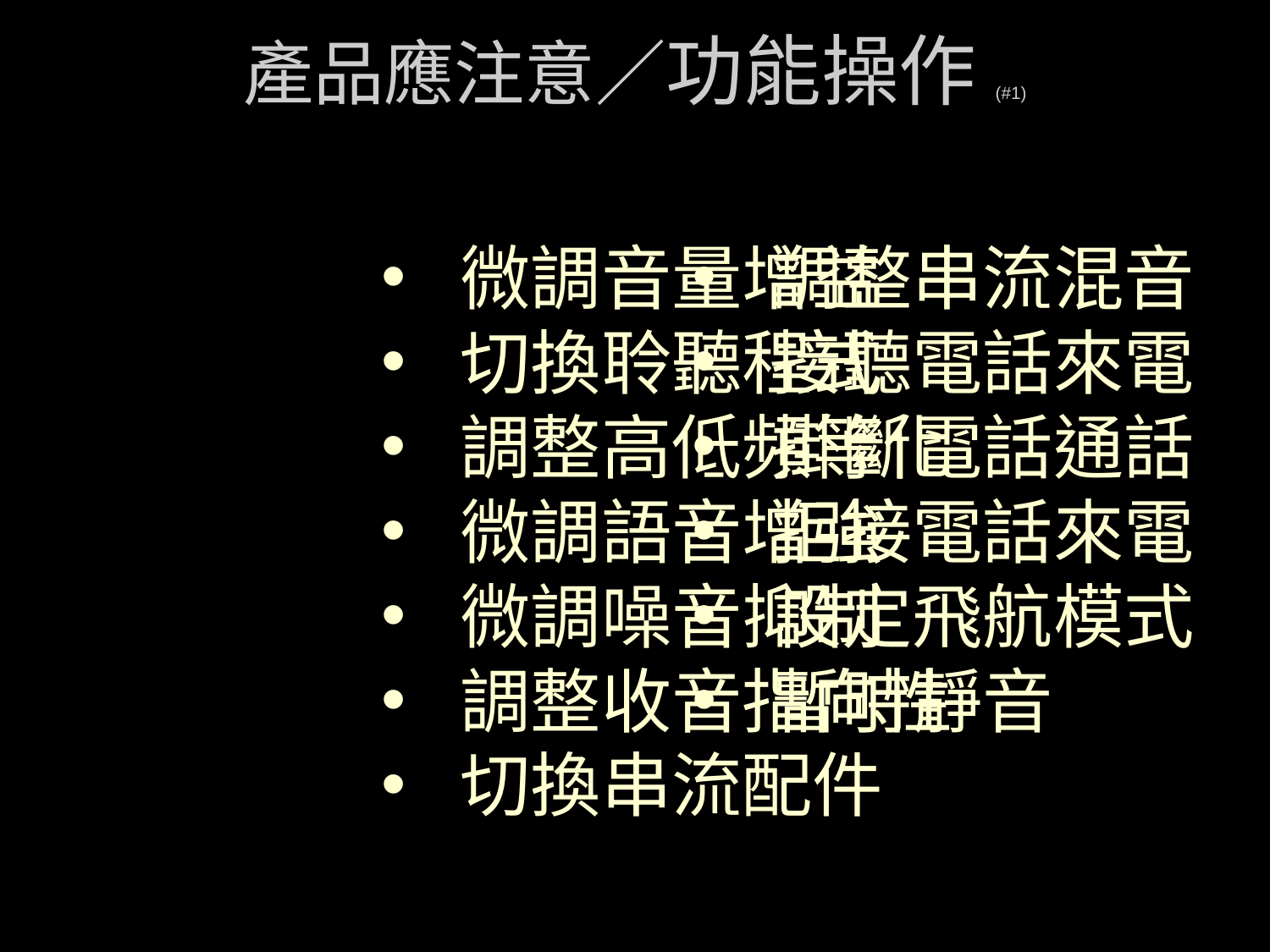

# 產品應注意／功能操作(#1)
微調音量增益
切換聆聽程式
調整高低頻等化
微調語音增強
微調噪音抑制
調整收音指向性
切換串流配件
調整串流混音
接聽電話來電
掛斷電話通話
拒接電話來電
設定飛航模式
暫時靜音